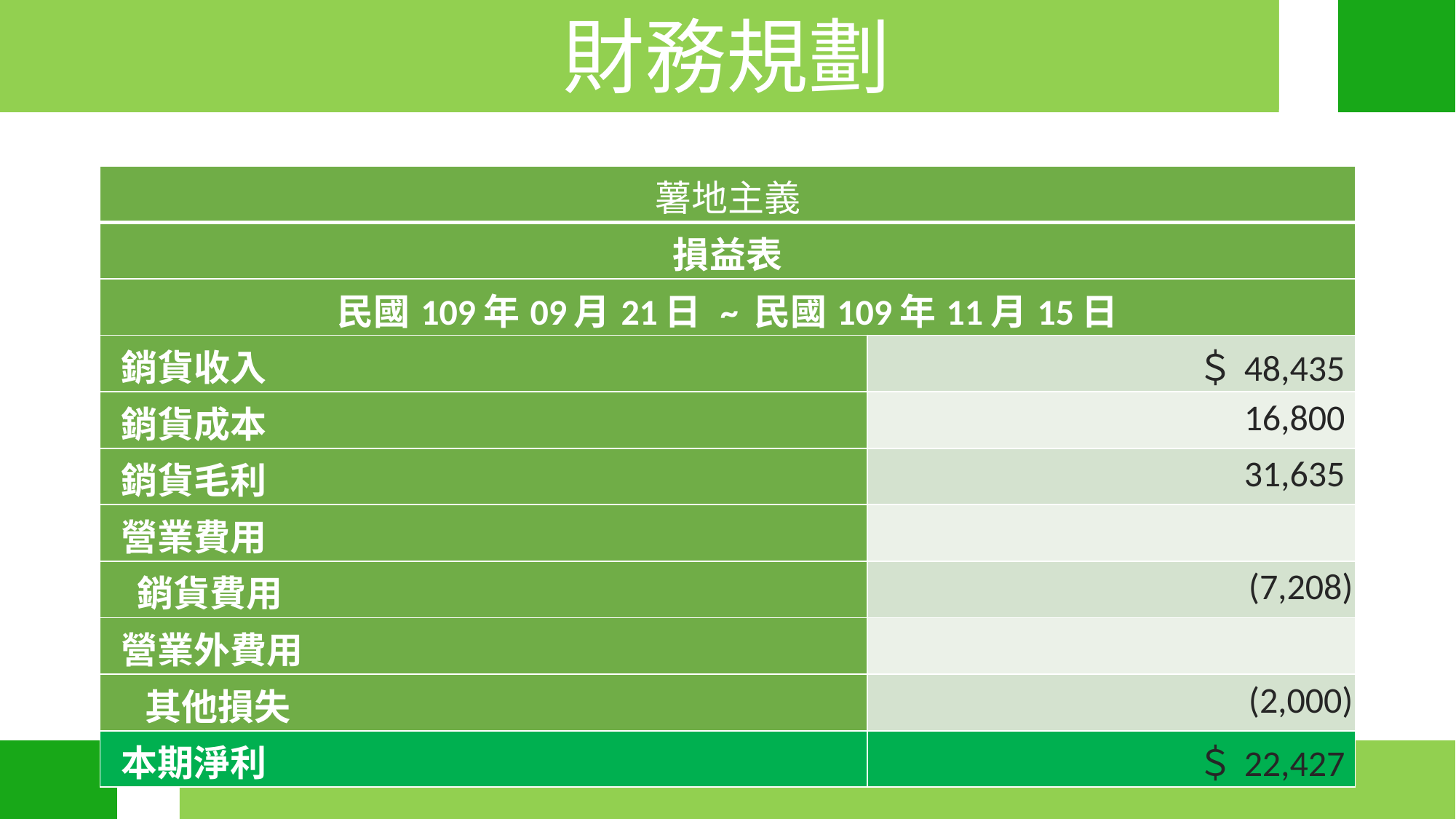

財務規劃

財務規劃

| 薯地主義 |  |
| --- | --- |
| 損益表 |  |
| 民國109年09月21日 ~ 民國109年11月15日 |  |
| 銷貨收入 | ＄48,435 |
| 銷貨成本 | 16,800 |
| 銷貨毛利 | 31,635 |
| 營業費用 |  |
| 銷貨費用 | (7,208) |
| 營業外費用 |  |
| 其他損失 | (2,000) |
| 本期淨利 | ＄22,427 |